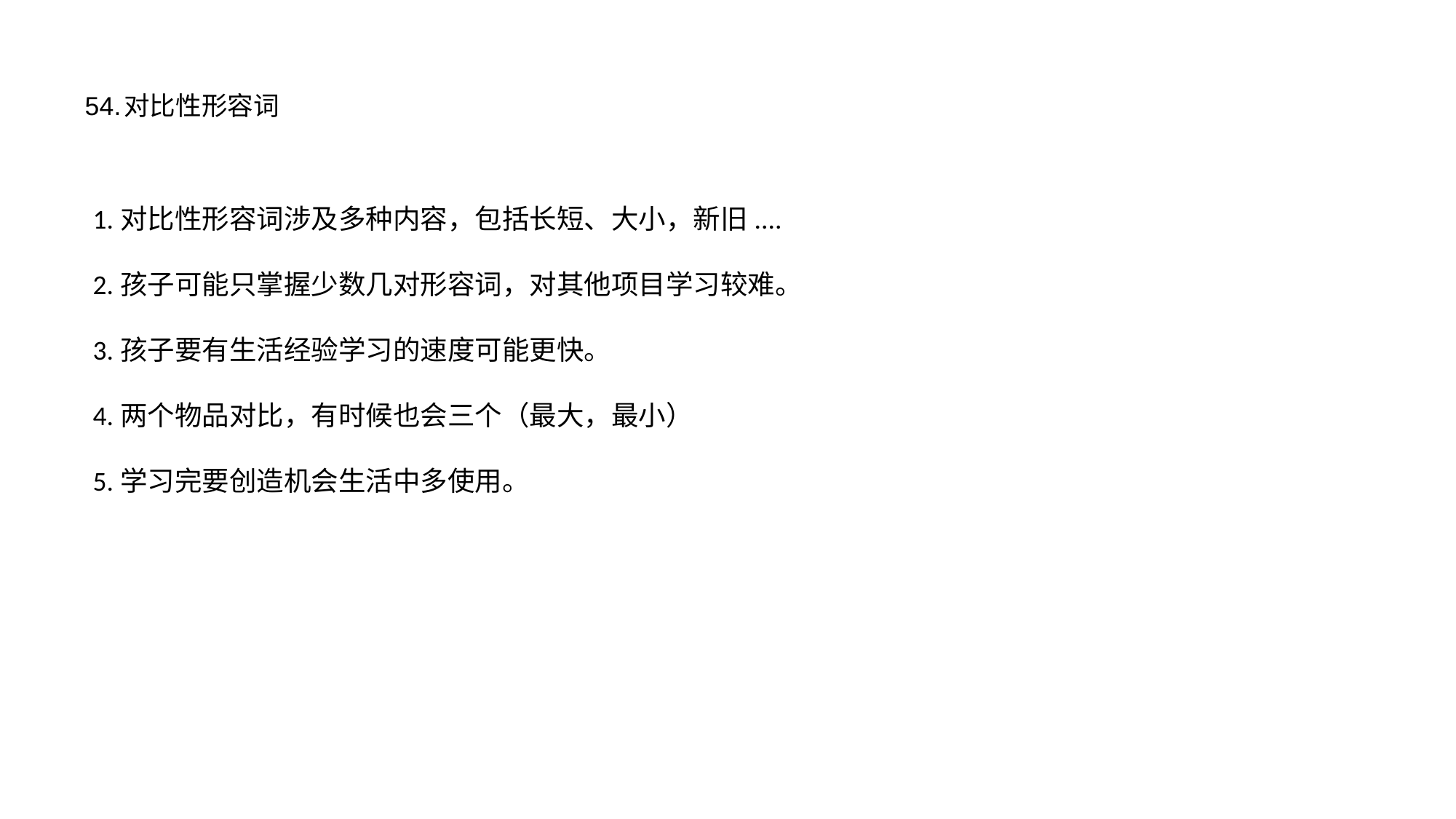

# 54.对比性形容词

1.对比性形容词涉及多种内容，包括长短、大小，新旧....

2.孩子可能只掌握少数几对形容词，对其他项目学习较难。

3.孩子要有生活经验学习的速度可能更快。

4.两个物品对比，有时候也会三个（最大，最小）

5.学习完要创造机会生活中多使用。